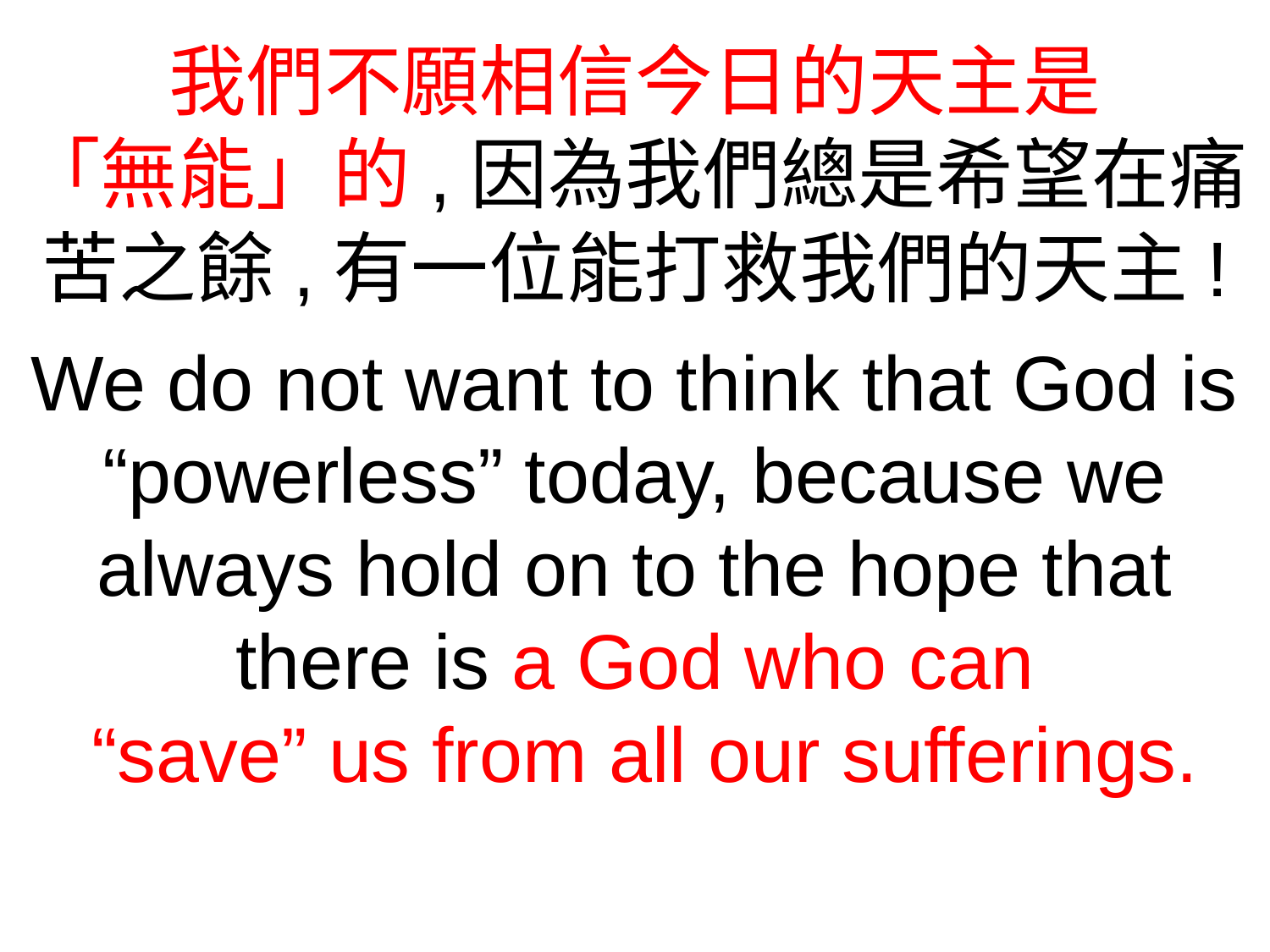

我們不願相信今日的天主是
「無能」的,因為我們總是希望在痛苦之餘,有一位能打救我們的天主!
We do not want to think that God is “powerless” today, because we always hold on to the hope that there is a God who can
 “save” us from all our sufferings.